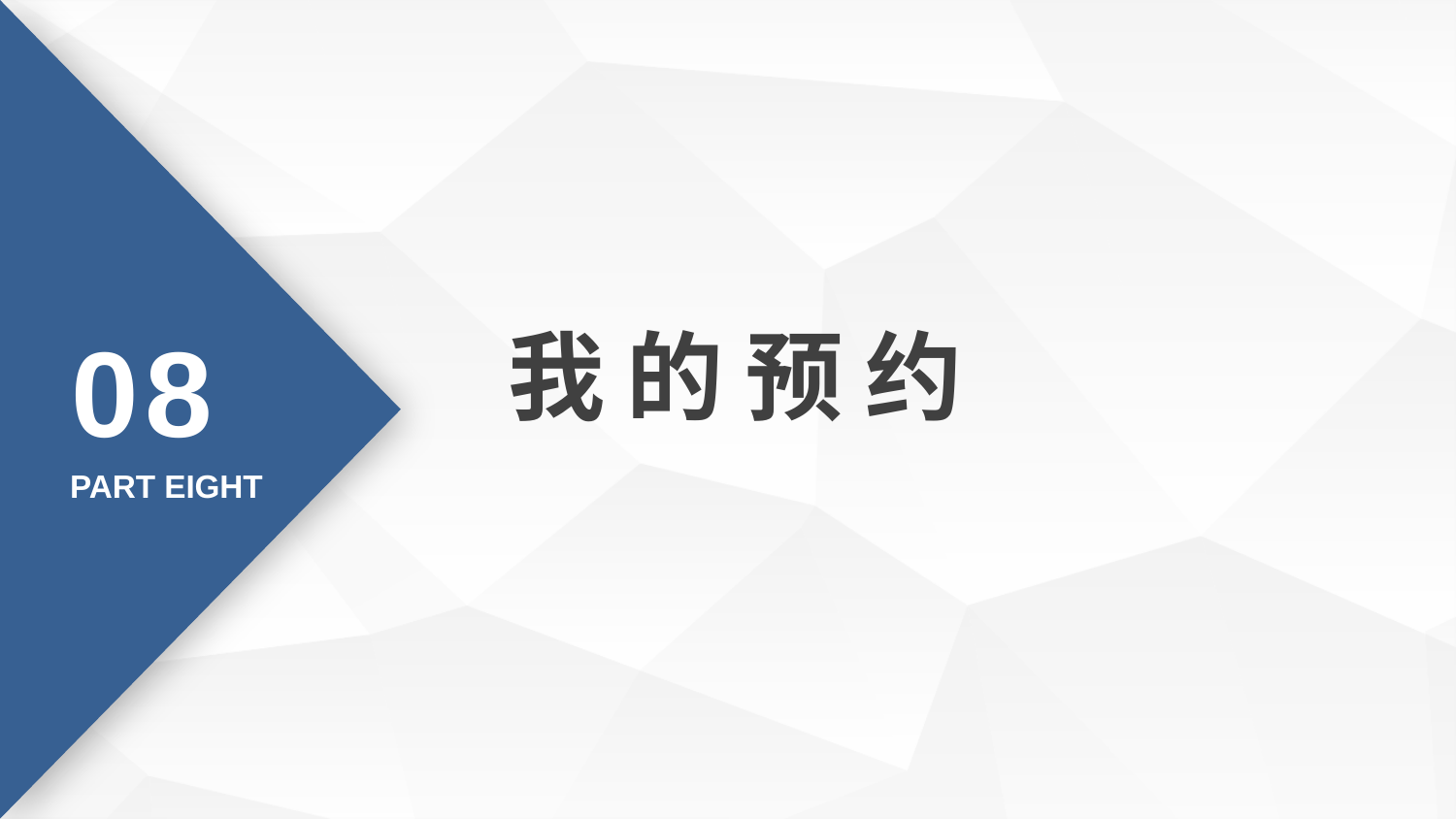

08
我 的 预 约
PART EIGHT